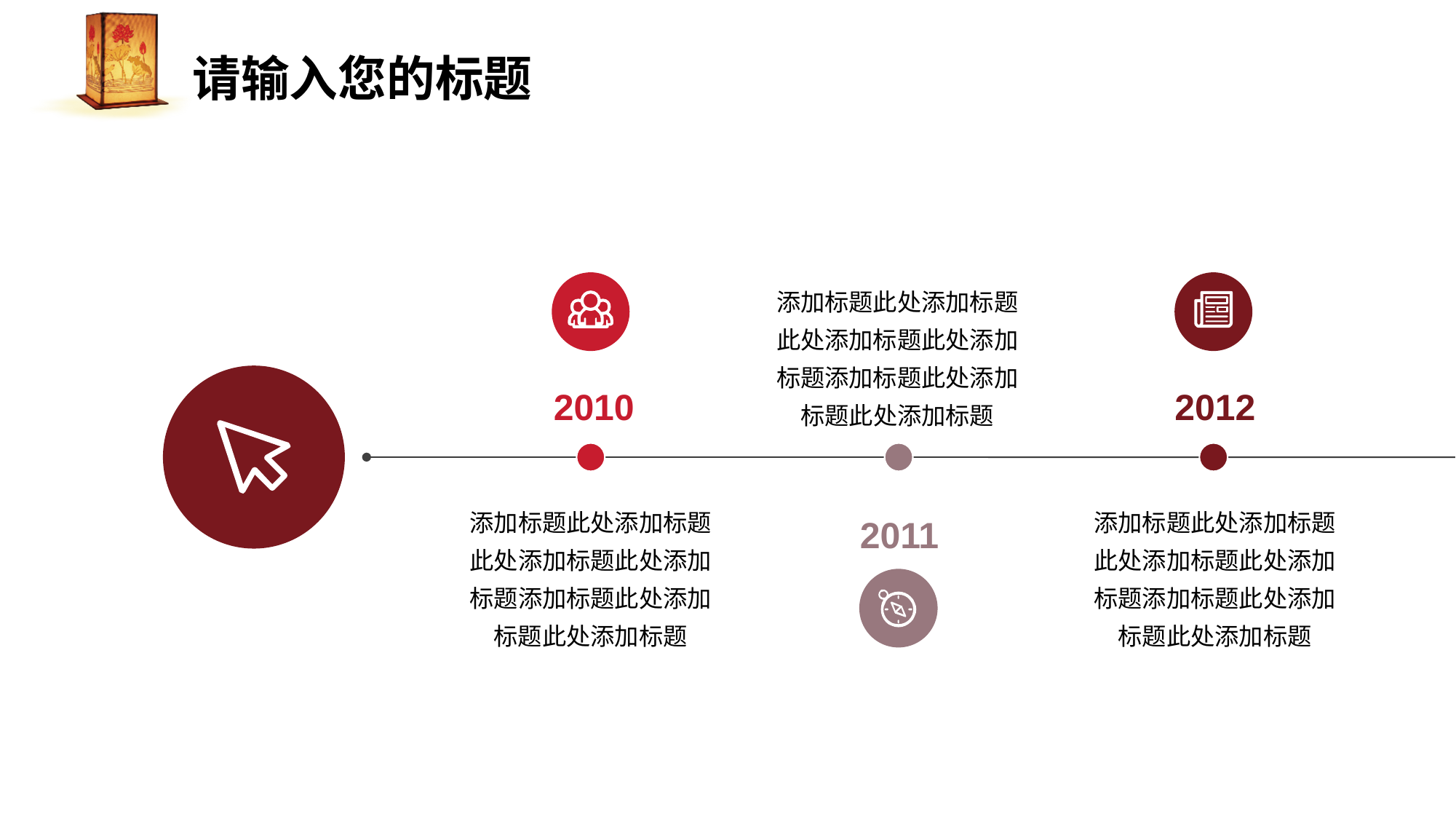

添加标题此处添加标题此处添加标题此处添加标题添加标题此处添加标题此处添加标题

2010
2012

添加标题此处添加标题此处添加标题此处添加标题添加标题此处添加标题此处添加标题
添加标题此处添加标题此处添加标题此处添加标题添加标题此处添加标题此处添加标题
2011